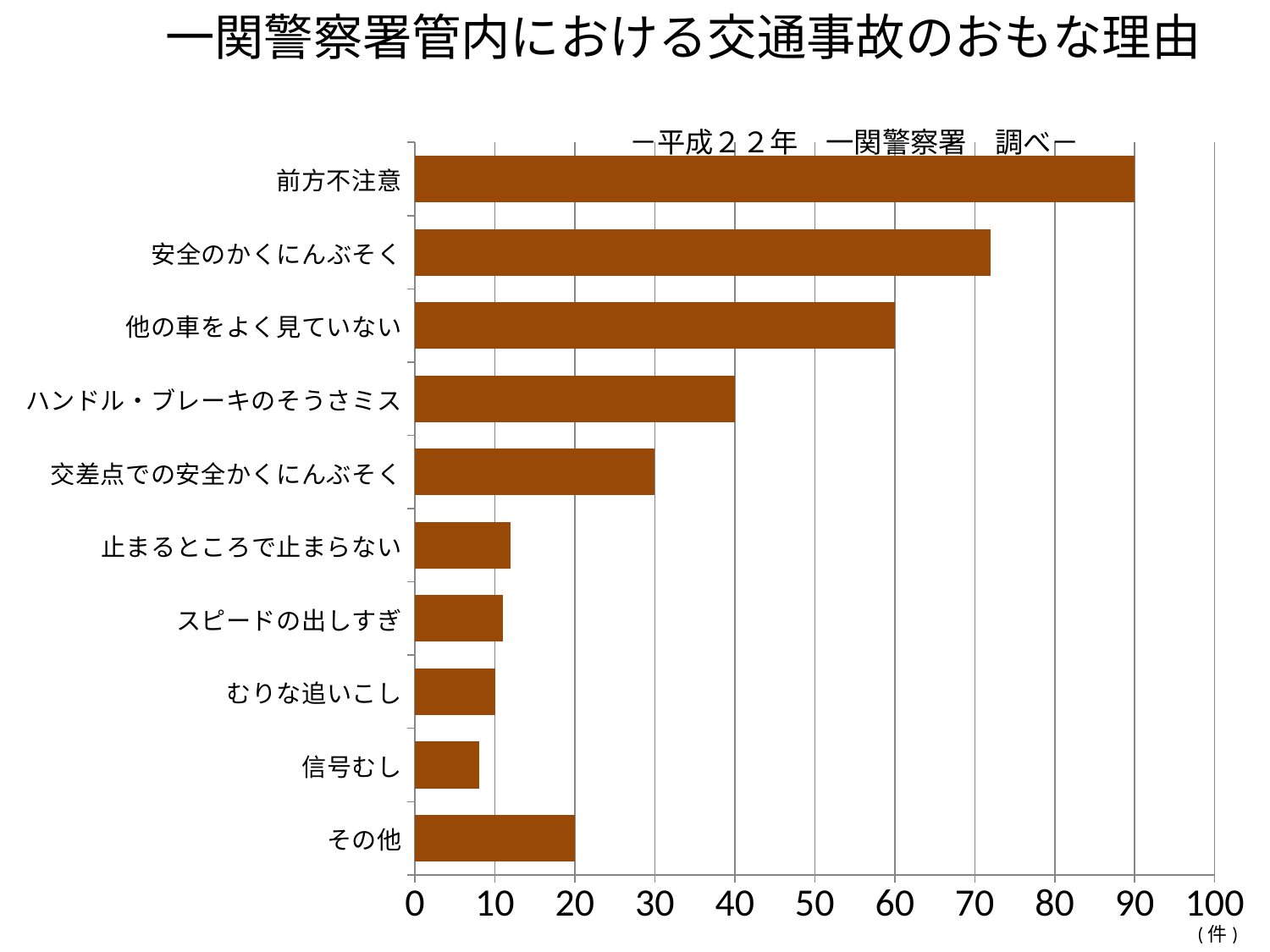

一関警察署管内における交通事故のおもな理由
　　　　　　　　　　　　　　　　　　　　－平成２２年　一関警察署　調べ－

### Chart

| Category |  |
|---|---|
| その他 | 20.0 |
| 信号むし | 8.0 |
| むりな追いこし | 10.0 |
| スピードの出しすぎ | 11.0 |
| 止まるところで止まらない | 12.0 |
| 交差点での安全かくにんぶそく | 30.0 |
| ハンドル・ブレーキのそうさミス | 40.0 |
| 他の車をよく見ていない | 60.0 |
| 安全のかくにんぶそく | 72.0 |
| 前方不注意 | 90.0 |
(件)